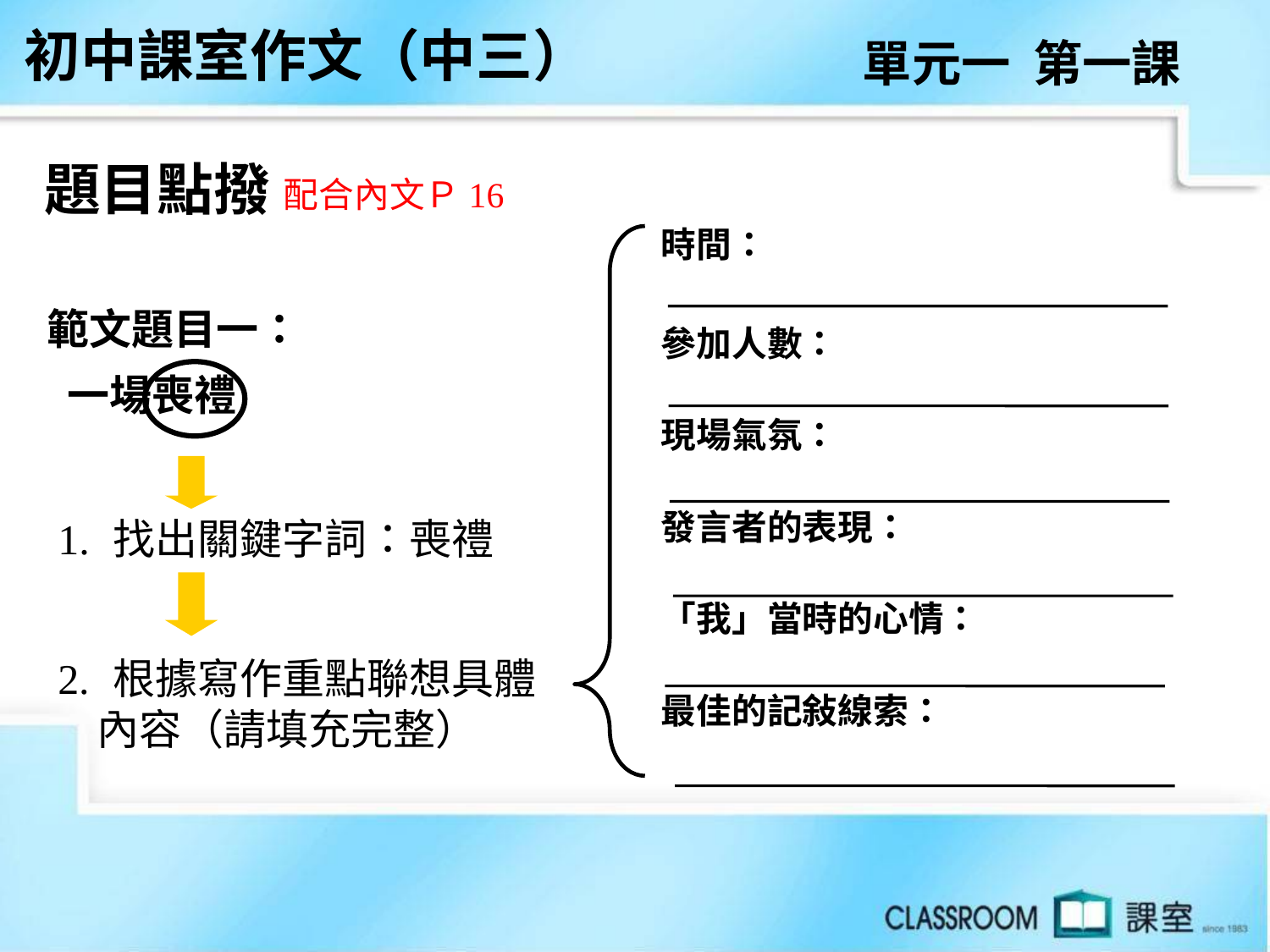

初中課室作文（中三）
單元一  第一課
題目點撥
配合內文Ｐ16

時間：

參加人數：

現場氣氛：

發言者的表現：

「我」當時的心情：

最佳的記敍線索：

範文題目一：
 一場喪禮

1. 找出關鍵字詞：喪禮

2. 根據寫作重點聯想具體
   內容（請填充完整）